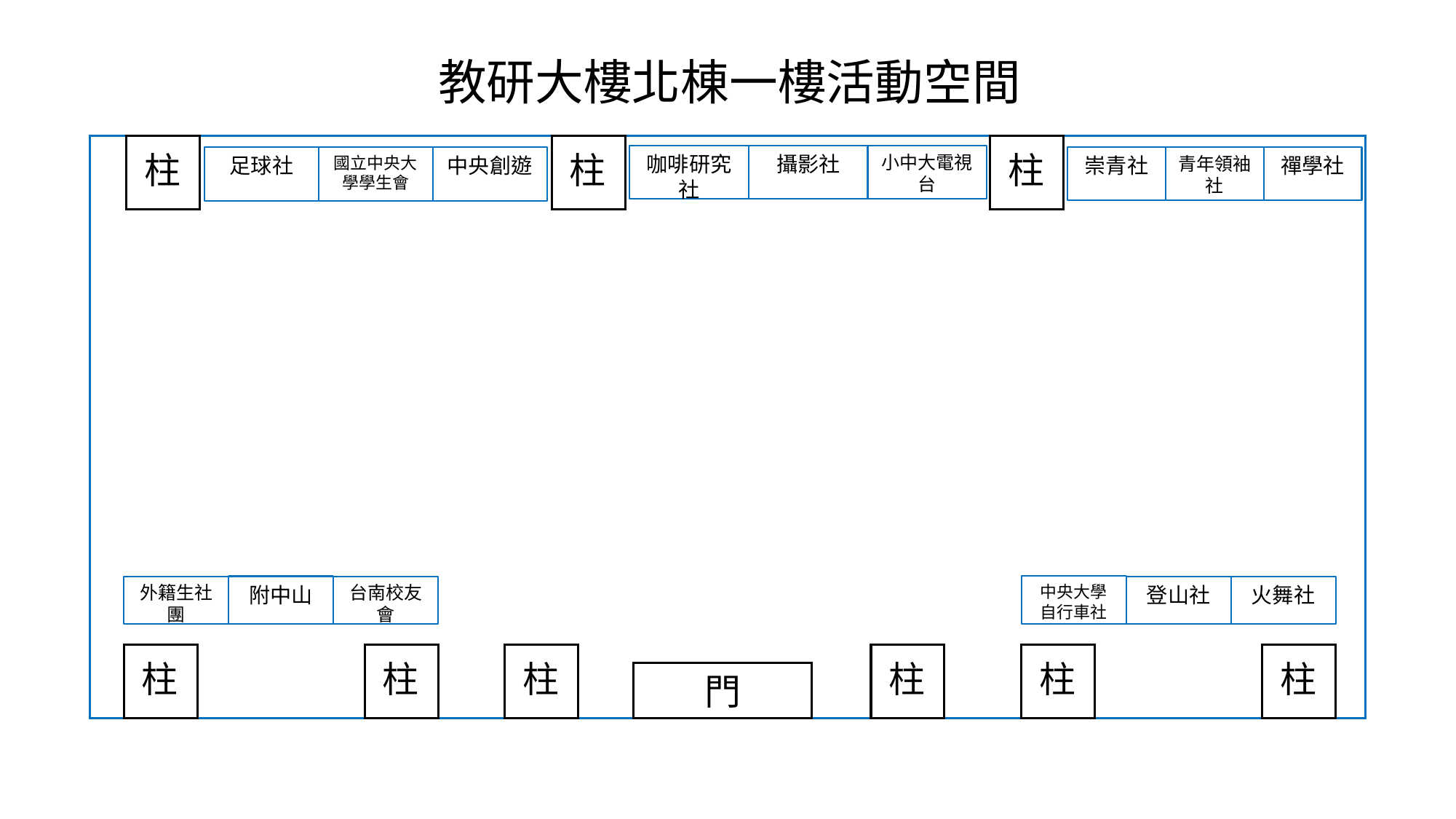

教研大樓北棟一樓活動空間

柱
柱
柱
咖啡研究社
攝影社
小中大電視台
國立中央大學學生會
中央創遊
足球社
崇青社
禪學社
青年領袖社
中央大學自行車社
登山社
火舞社
外籍生社團
附中山
台南校友會

柱
柱
柱
柱
柱
柱
門